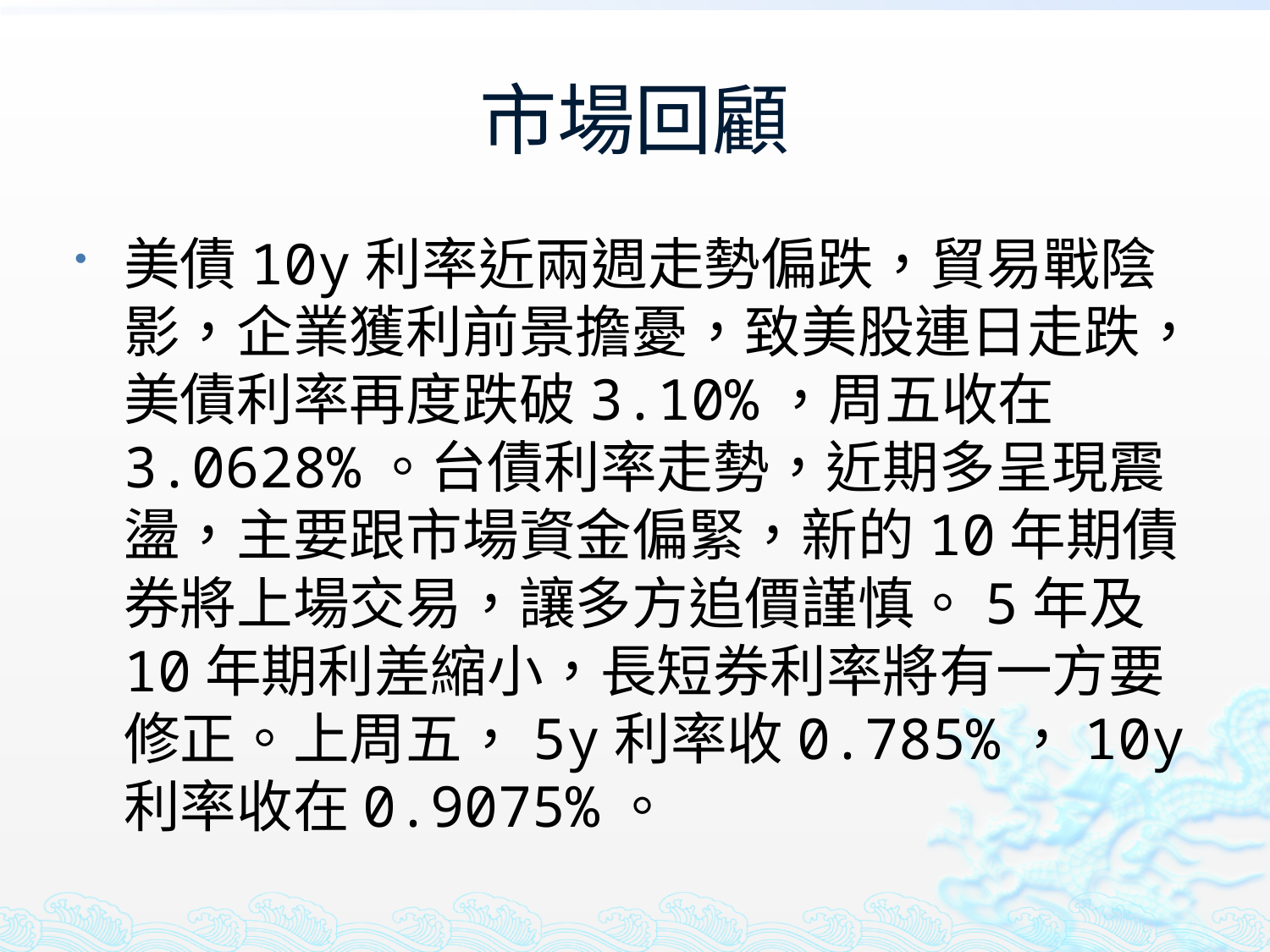

# 市場回顧
美債10y利率近兩週走勢偏跌，貿易戰陰影，企業獲利前景擔憂，致美股連日走跌，美債利率再度跌破3.10%，周五收在3.0628%。台債利率走勢，近期多呈現震盪，主要跟市場資金偏緊，新的10年期債券將上場交易，讓多方追價謹慎。5年及10年期利差縮小，長短券利率將有一方要修正。上周五，5y利率收0.785%，10y利率收在0.9075%。